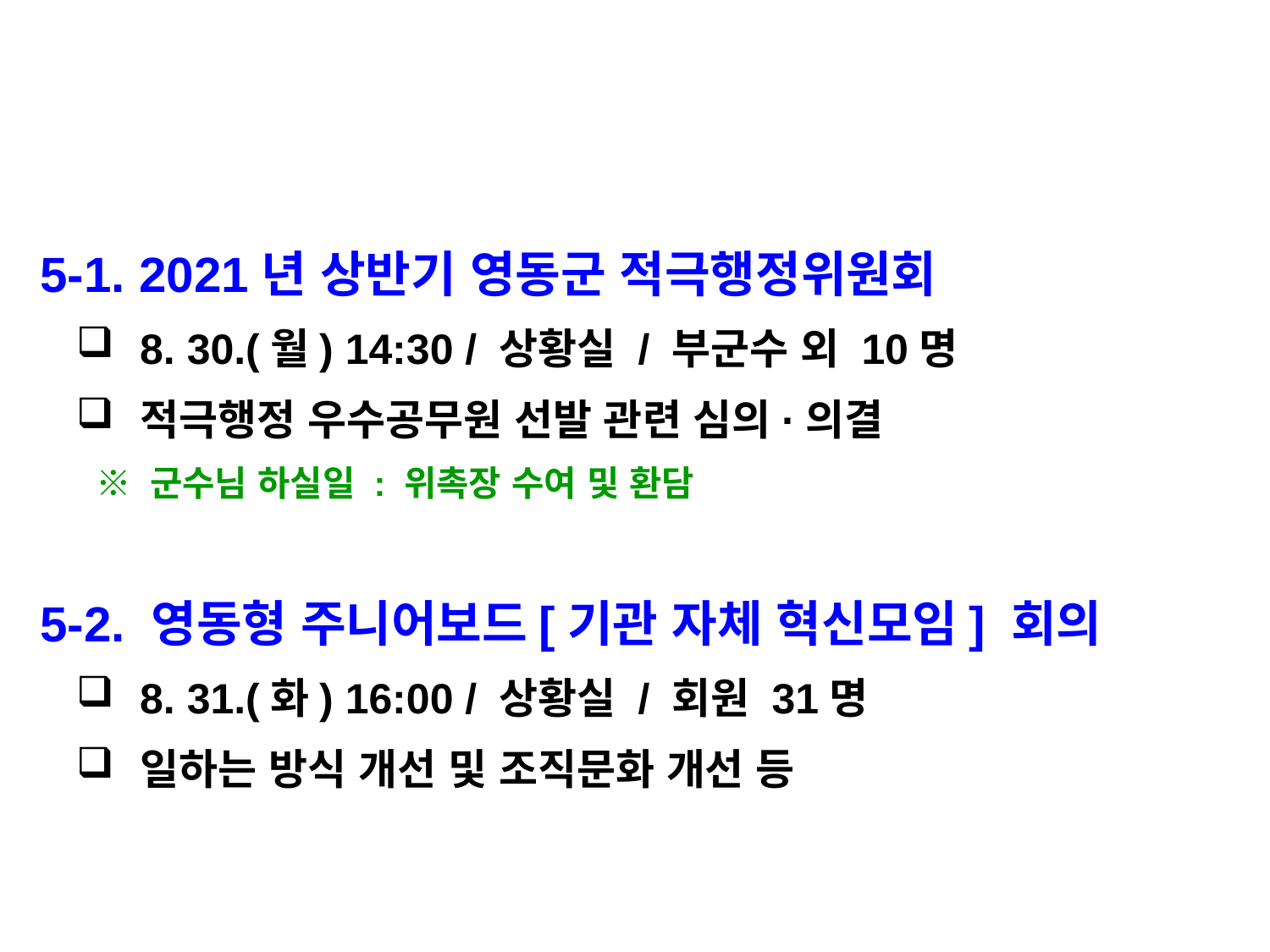

5-1. 2021년 상반기 영동군 적극행정위원회
8. 30.(월) 14:30 / 상황실 / 부군수 외 10명
적극행정 우수공무원 선발 관련 심의·의결
  ※ 군수님 하실일 : 위촉장 수여 및 환담

  5-2. 영동형 주니어보드[기관 자체 혁신모임] 회의
8. 31.(화) 16:00 / 상황실 / 회원 31명
일하는 방식 개선 및 조직문화 개선 등